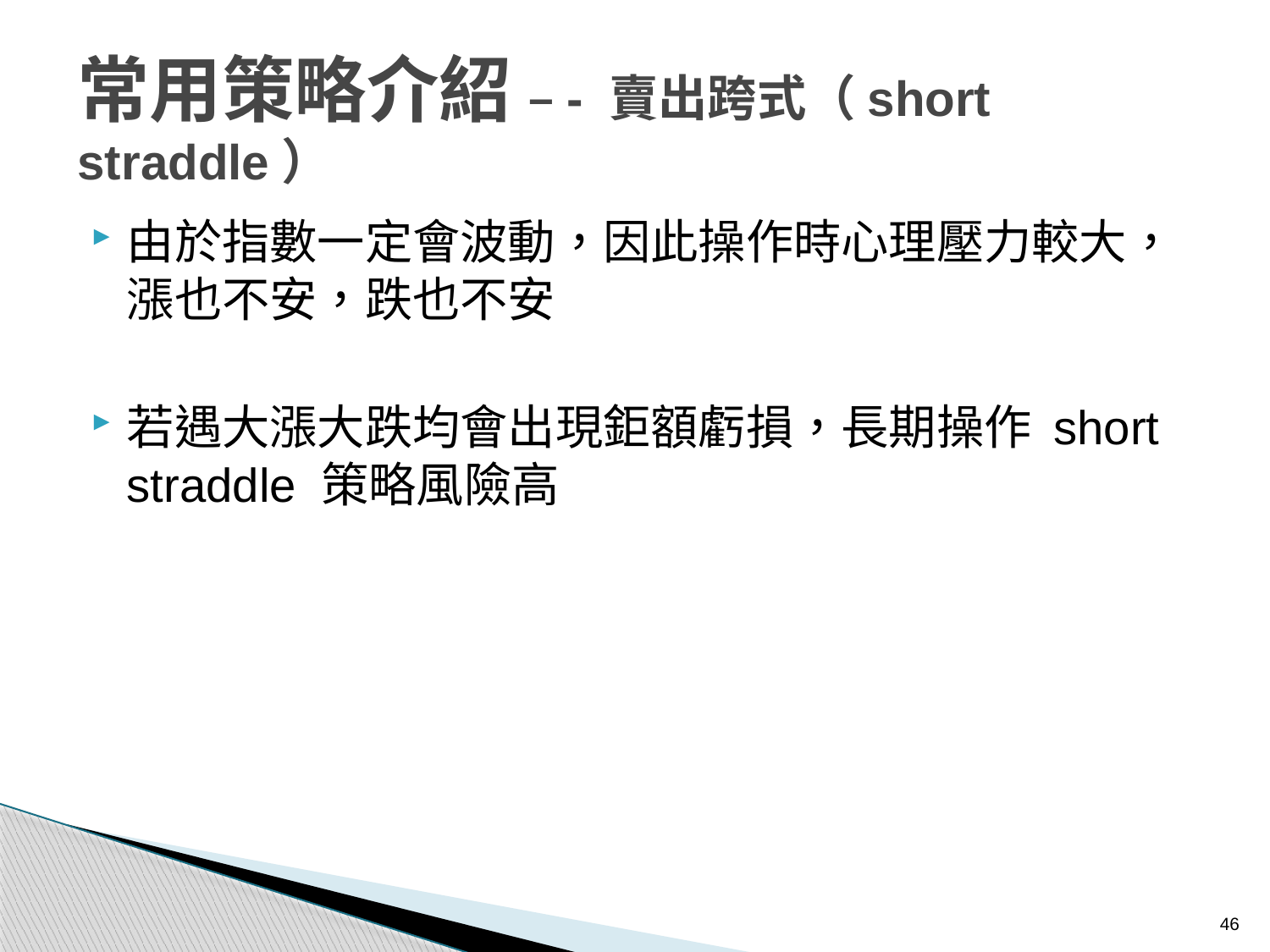

常用策略介紹 –- 賣出跨式（short straddle）
由於指數一定會波動，因此操作時心理壓力較大，漲也不安，跌也不安

若遇大漲大跌均會出現鉅額虧損，長期操作 short straddle 策略風險高

46